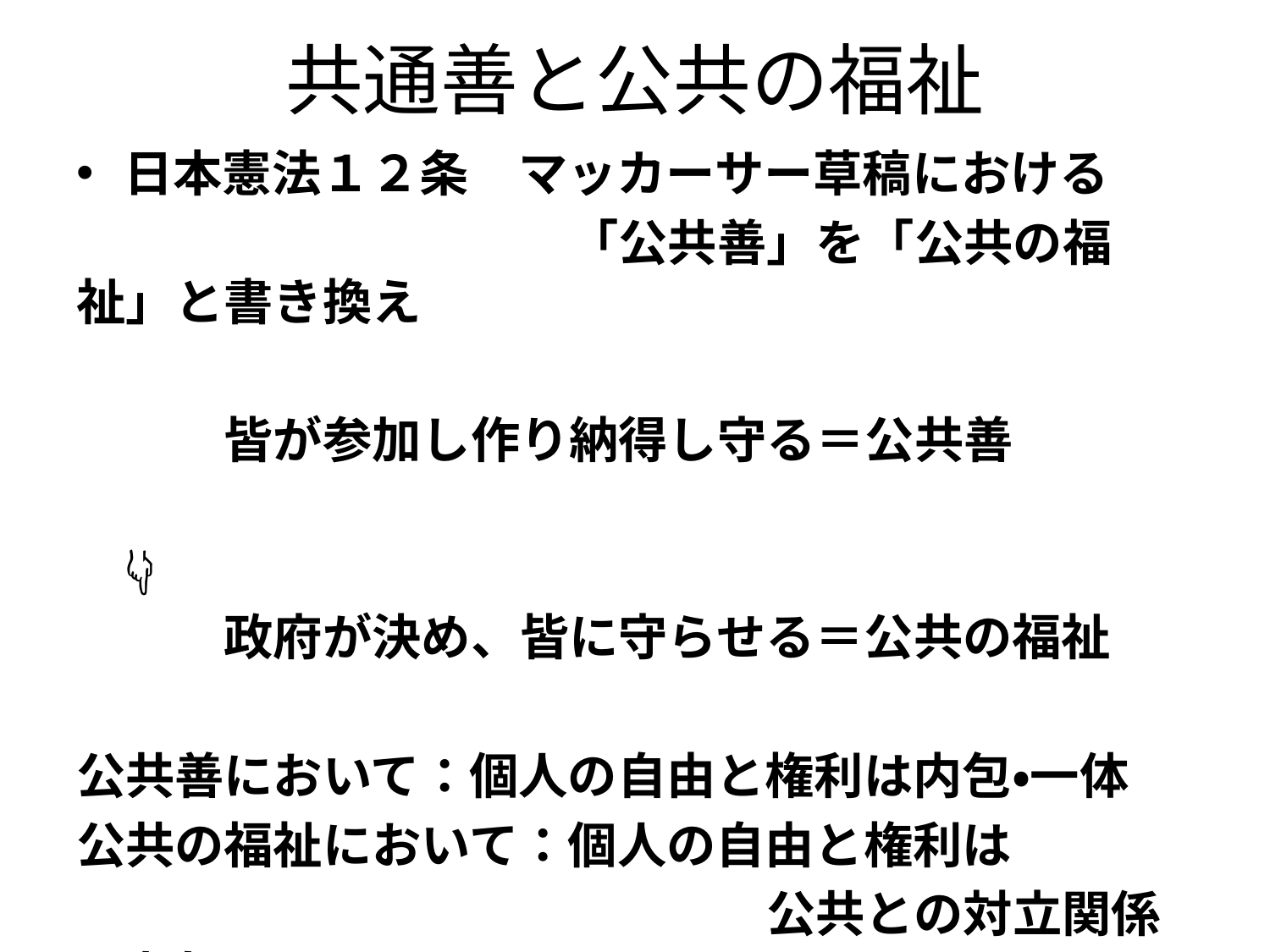

# 共通善と公共の福祉
日本憲法１２条　マッカーサー草稿における
　　　　　　　　　　「公共善」を「公共の福祉」と書き換え

　　　皆が参加し作り納得し守る＝公共善
　　　　　　　　　　　　　　　　　　　　　　　👇
　　　政府が決め、皆に守らせる＝公共の福祉

公共善において：個人の自由と権利は内包・一体
公共の福祉において：個人の自由と権利は
　　　　　　　　　　　　　　公共との対立関係であり、
　　　　　　　　　　　　　　そこから奪い取るもの